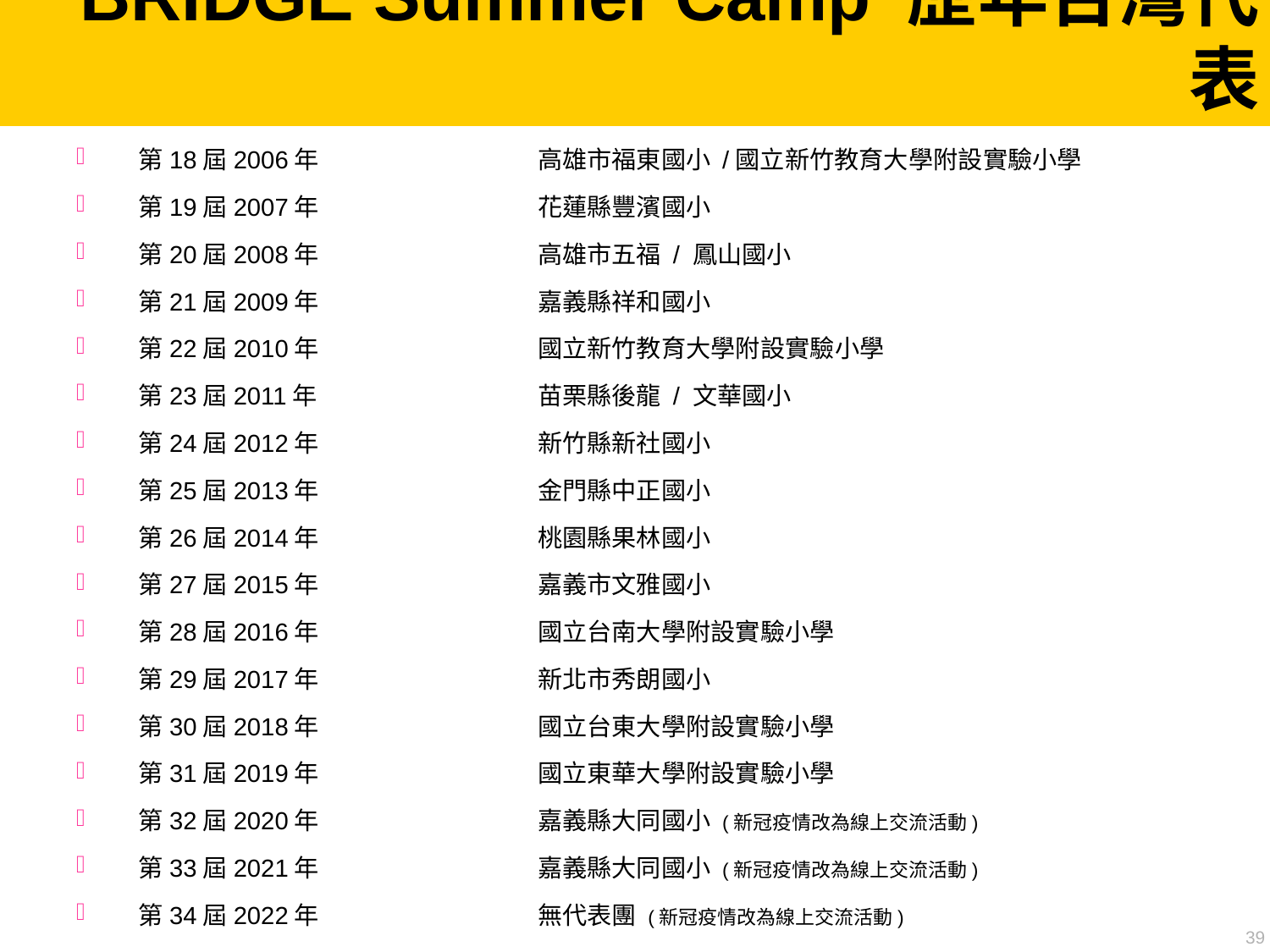

# BRIDGE Summer Camp 歷年台灣代表
第18屆2006年	高雄市福東國小 /國立新竹教育大學附設實驗小學
第19屆2007年	花蓮縣豐濱國小
第20屆2008年	高雄市五福 / 鳳山國小
第21屆2009年	嘉義縣祥和國小
第22屆2010年	國立新竹教育大學附設實驗小學
第23屆2011年	苗栗縣後龍 / 文華國小
第24屆2012年	新竹縣新社國小
第25屆2013年	金門縣中正國小
第26屆2014年	桃園縣果林國小
第27屆2015年	嘉義市文雅國小
第28屆2016年 	國立台南大學附設實驗小學
第29屆2017年 	新北市秀朗國小
第30屆2018年 	國立台東大學附設實驗小學
第31屆2019年	國立東華大學附設實驗小學
第32屆2020年	嘉義縣大同國小 (新冠疫情改為線上交流活動)
第33屆2021年	嘉義縣大同國小 (新冠疫情改為線上交流活動)
第34屆2022年	無代表團 (新冠疫情改為線上交流活動)
39